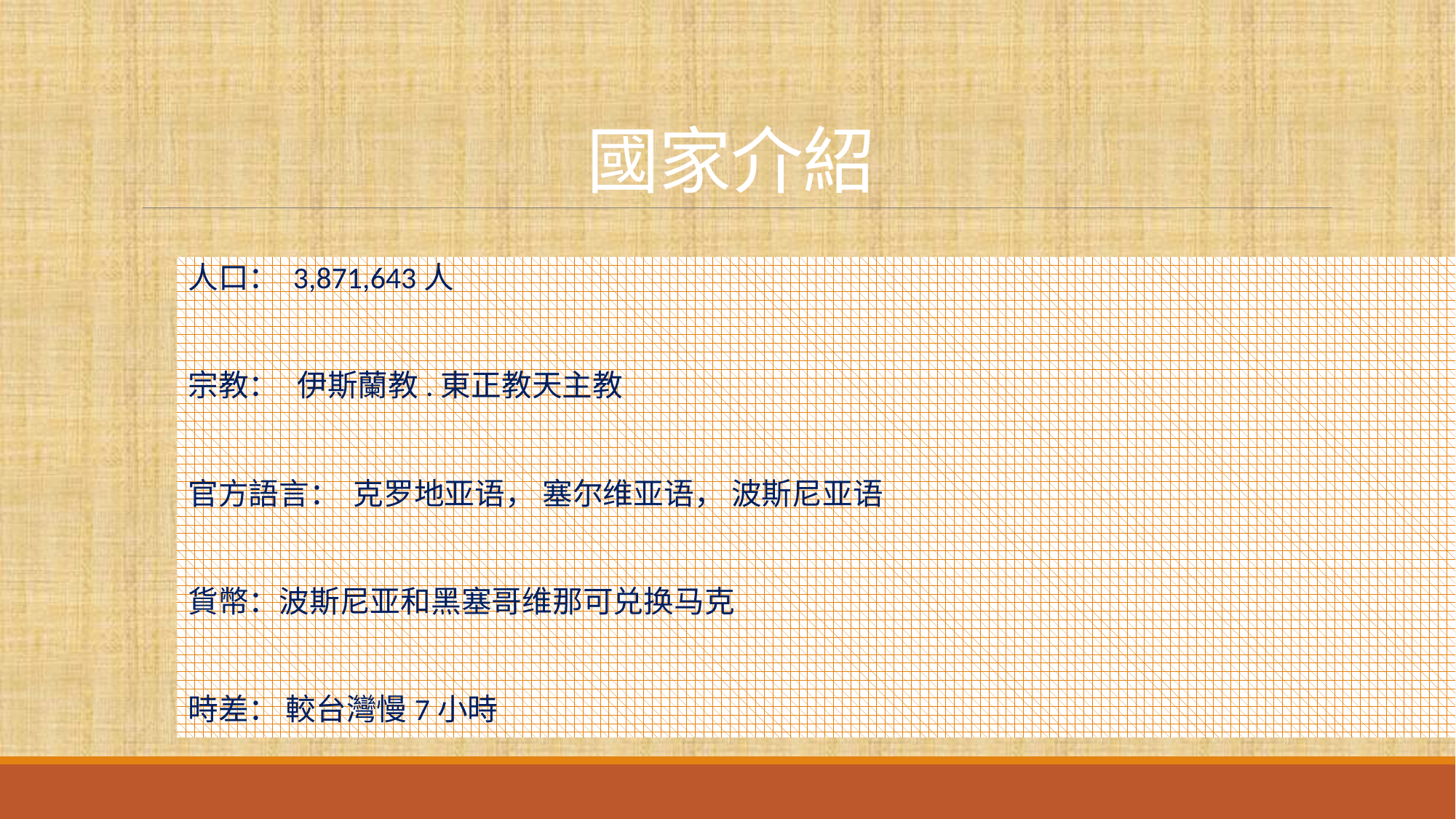

# 國家介紹
人口： 3,871,643人

宗教： 	伊斯蘭教.東正教天主教

官方語言：  克罗地亚语， 塞尔维亚语， 波斯尼亚语

貨幣：波斯尼亚和黑塞哥维那可兑换马克

時差： 較台灣慢7小時